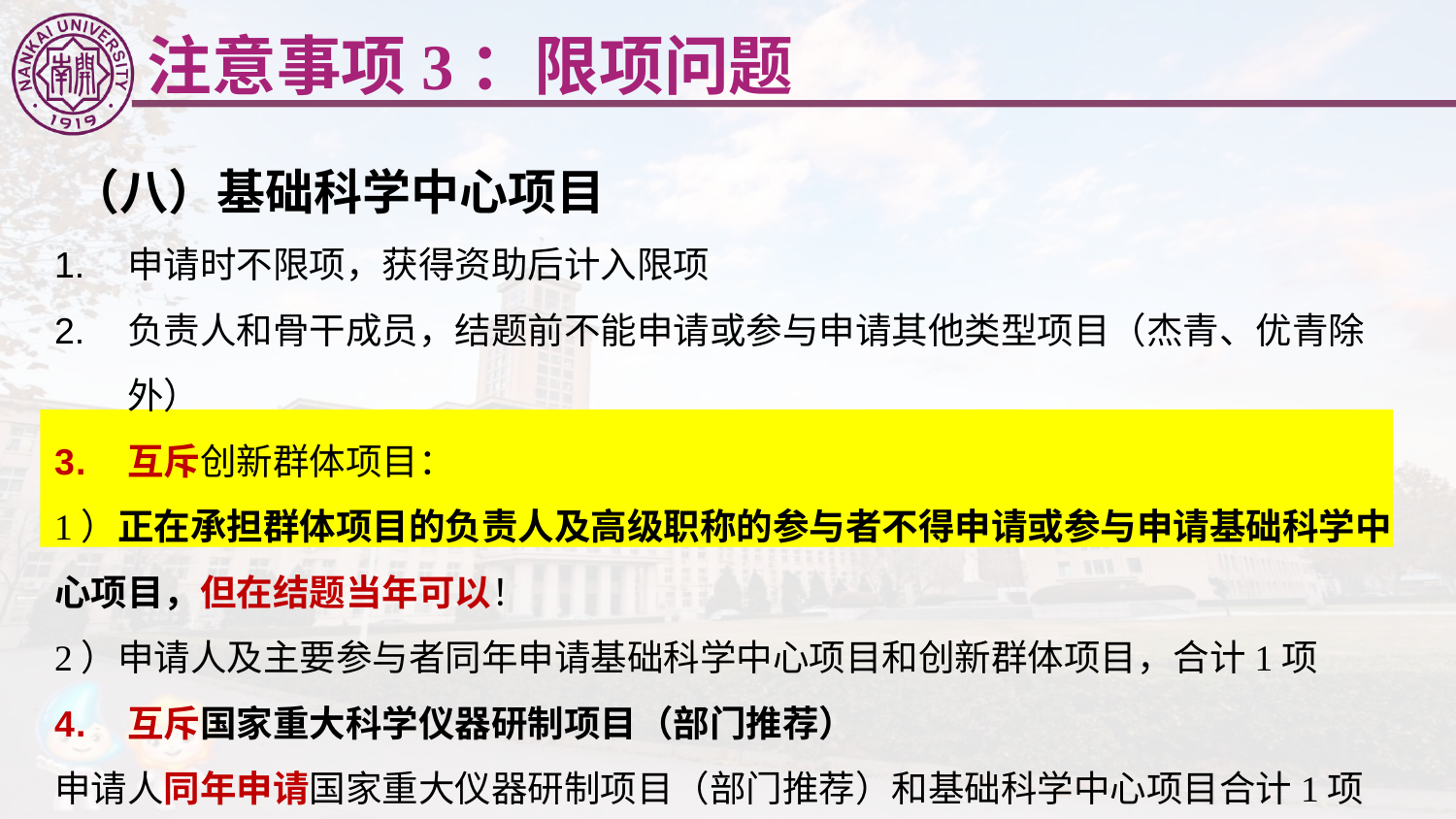

注意事项3：限项问题
 （八）基础科学中心项目
申请时不限项，获得资助后计入限项
负责人和骨干成员，结题前不能申请或参与申请其他类型项目（杰青、优青除外）
互斥创新群体项目：
1）正在承担群体项目的负责人及高级职称的参与者不得申请或参与申请基础科学中心项目，但在结题当年可以！
2）申请人及主要参与者同年申请基础科学中心项目和创新群体项目，合计1项
互斥国家重大科学仪器研制项目（部门推荐）
申请人同年申请国家重大仪器研制项目（部门推荐）和基础科学中心项目合计1项